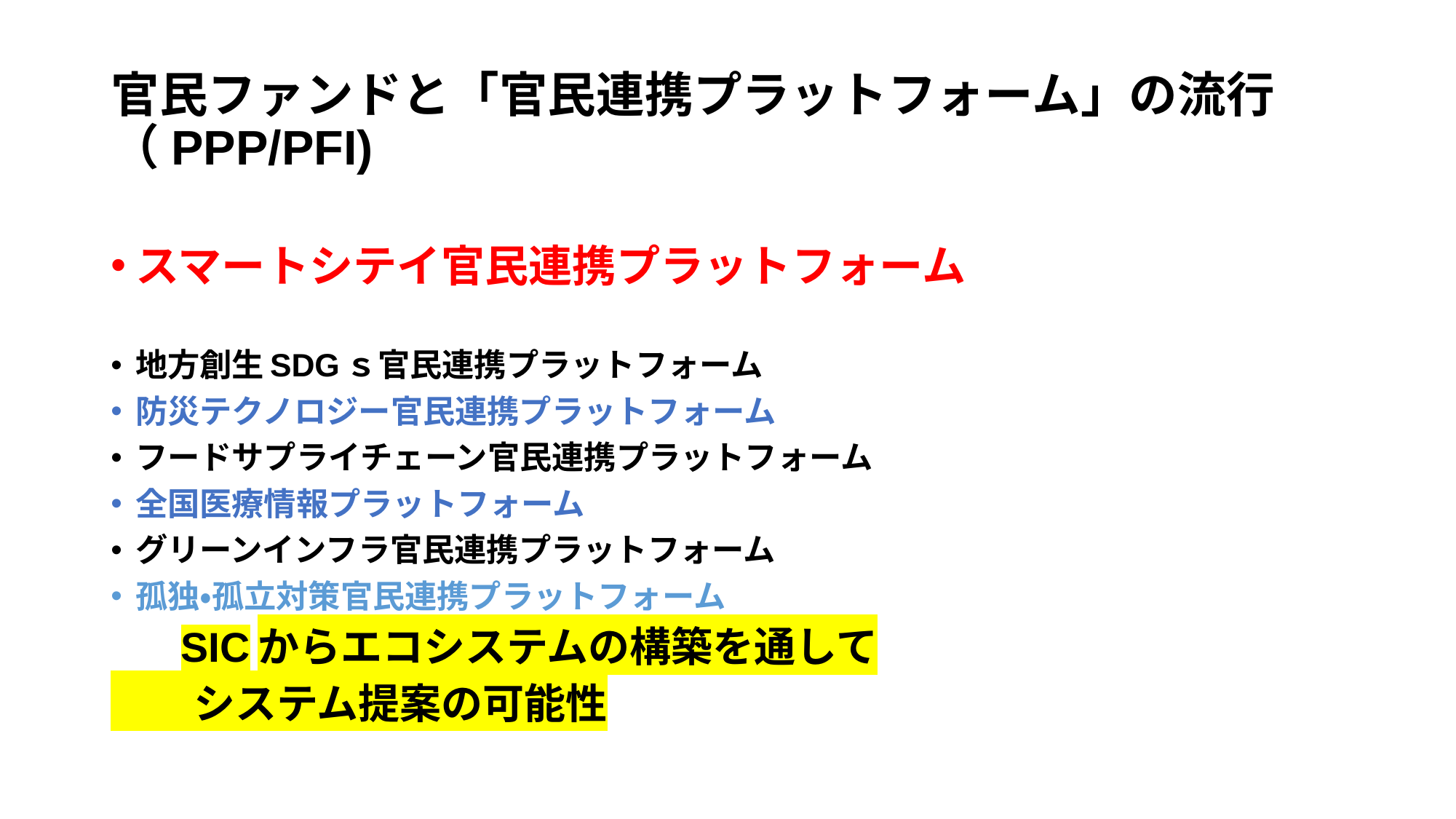

# 官民ファンドと「官民連携プラットフォーム」の流行（PPP/PFI)

スマートシテイ官民連携プラットフォーム

地方創生SDGｓ官民連携プラットフォーム
防災テクノロジー官民連携プラットフォーム
フードサプライチェーン官民連携プラットフォーム
全国医療情報プラットフォーム
グリーンインフラ官民連携プラットフォーム
孤独・孤立対策官民連携プラットフォーム
　　SICからエコシステムの構築を通して
　　システム提案の可能性